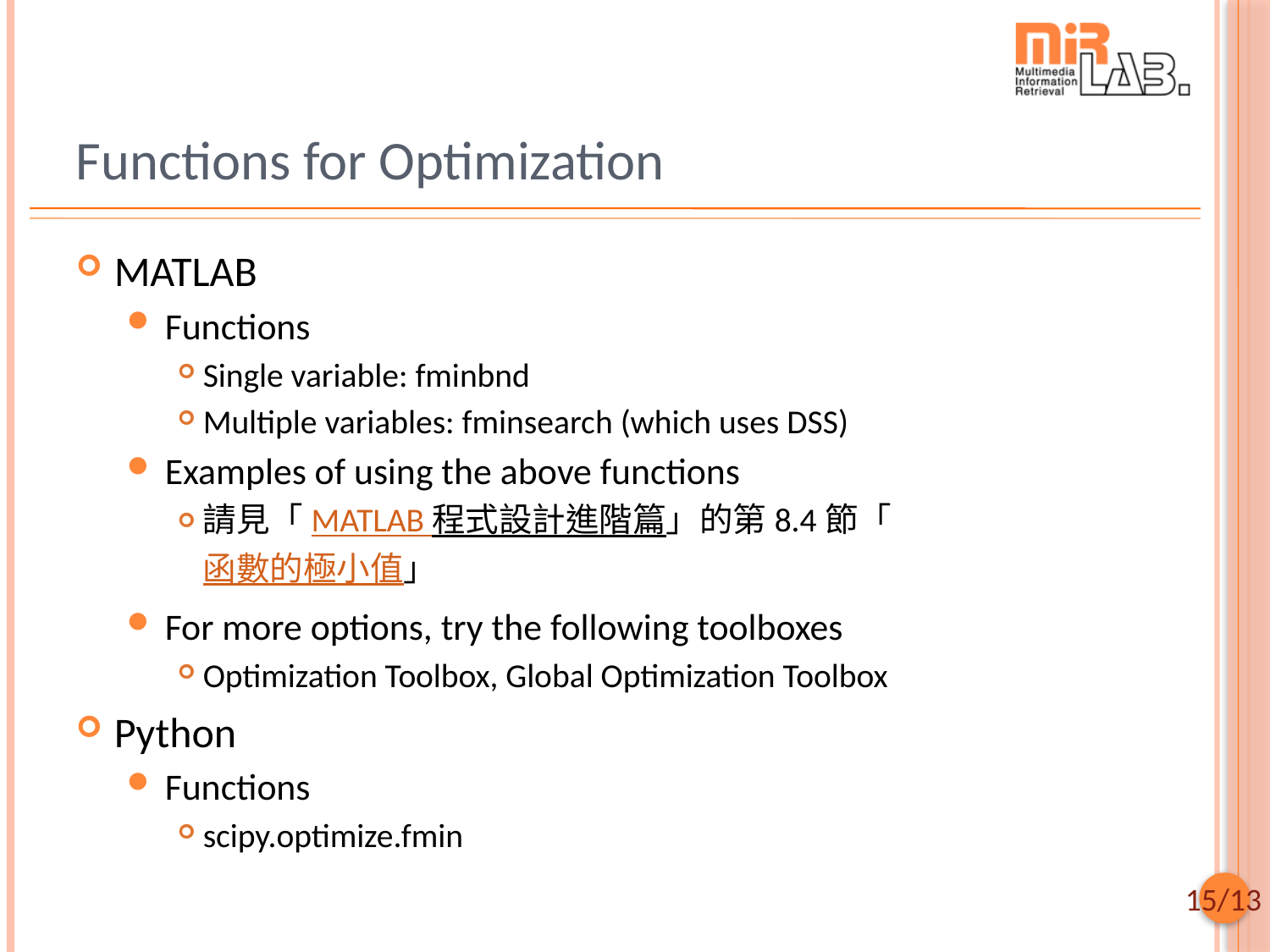

# Functions for Optimization
MATLAB
Functions
Single variable: fminbnd
Multiple variables: fminsearch (which uses DSS)
Examples of using the above functions
請見「MATLAB 程式設計進階篇」的第8.4節「函數的極小值」
For more options, try the following toolboxes
Optimization Toolbox, Global Optimization Toolbox
Python
Functions
scipy.optimize.fmin